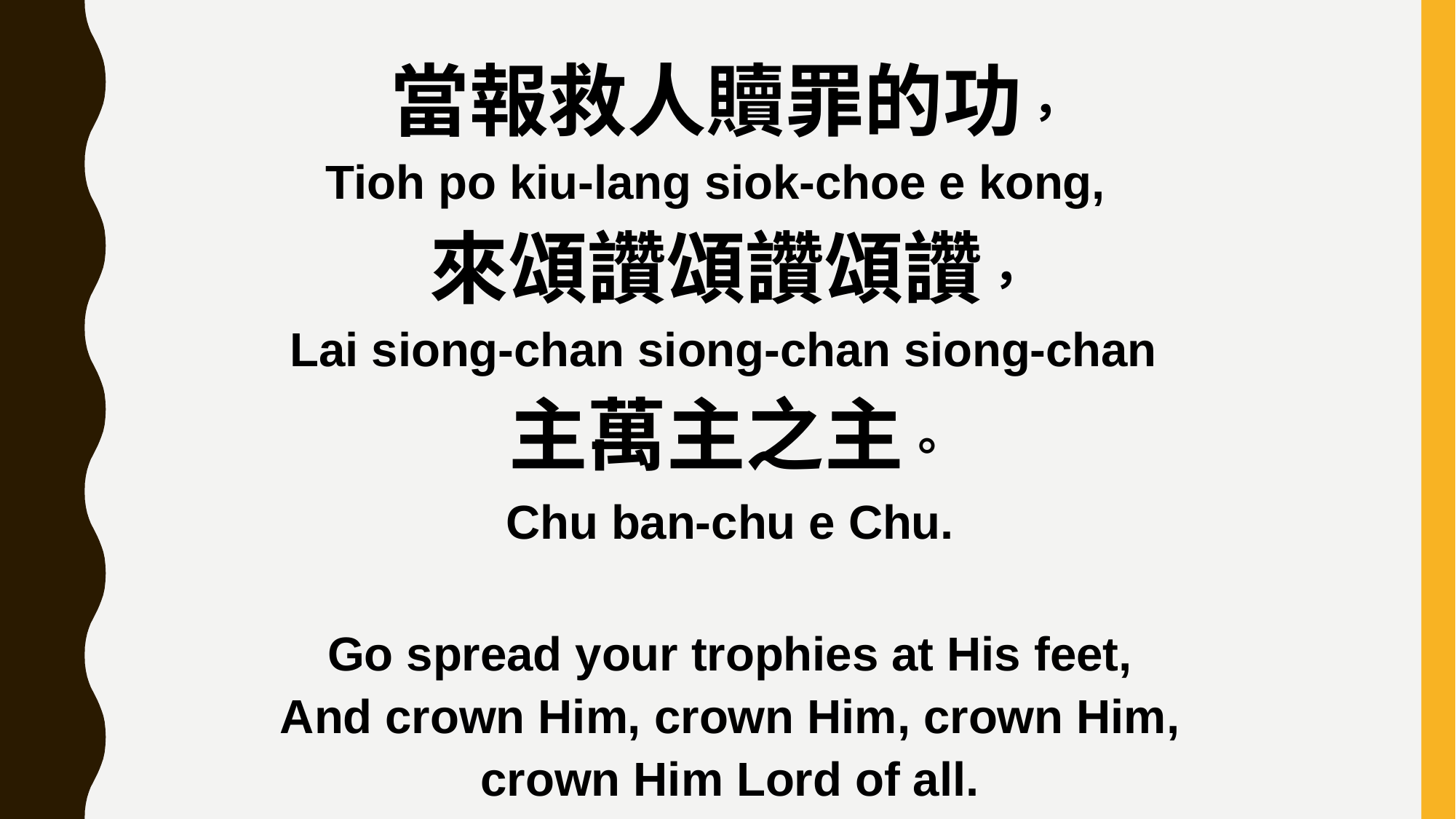

當報救人贖罪的功，
Tioh po kiu-lang siok-choe e kong,
來頌讚頌讚頌讚，
Lai siong-chan siong-chan siong-chan
主萬主之主。
Chu ban-chu e Chu.
Go spread your trophies at His feet,
And crown Him, crown Him, crown Him,
crown Him Lord of all.